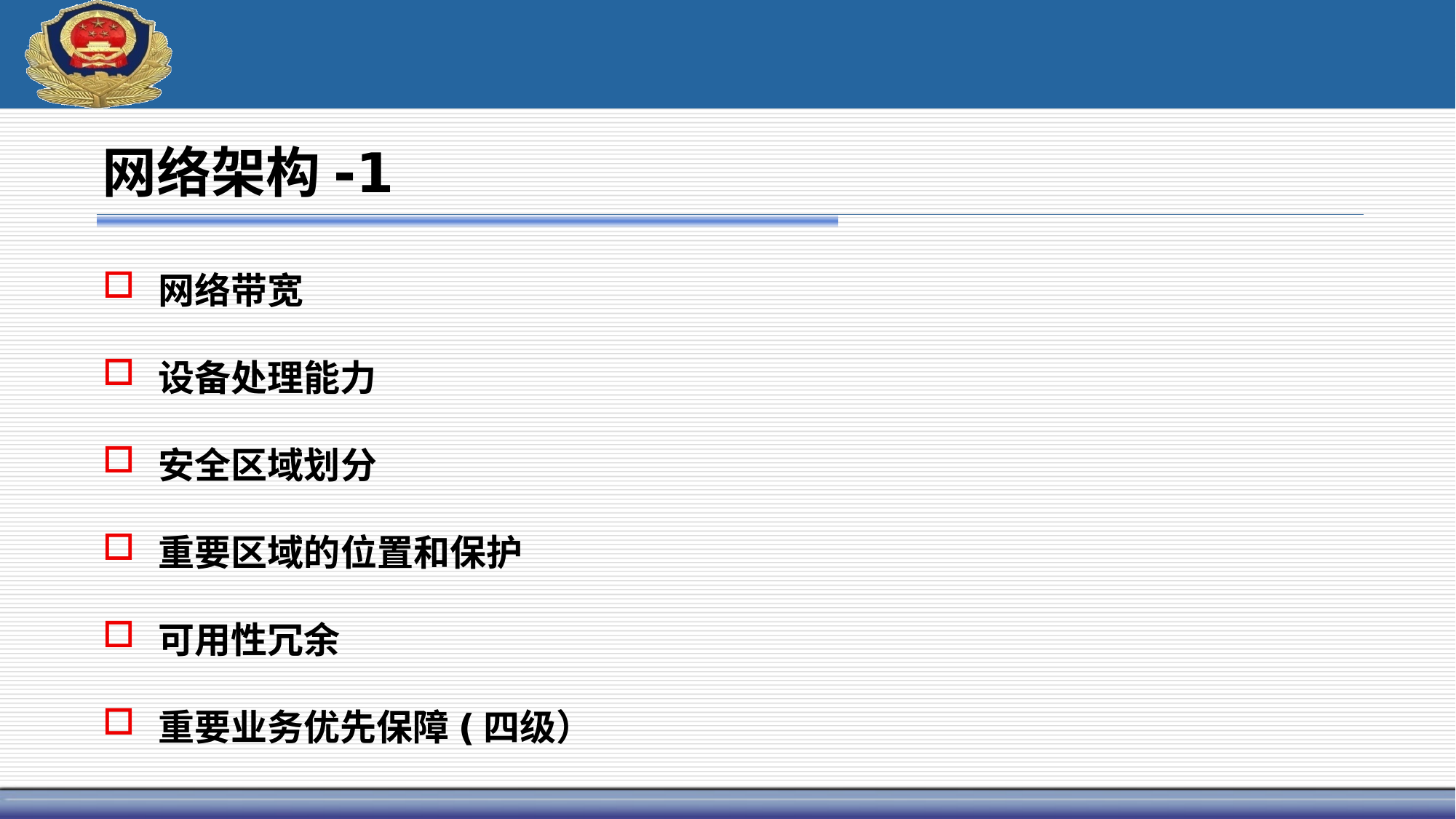

# 网络架构-1
网络带宽
设备处理能力
安全区域划分
重要区域的位置和保护
可用性冗余
重要业务优先保障(四级）
44